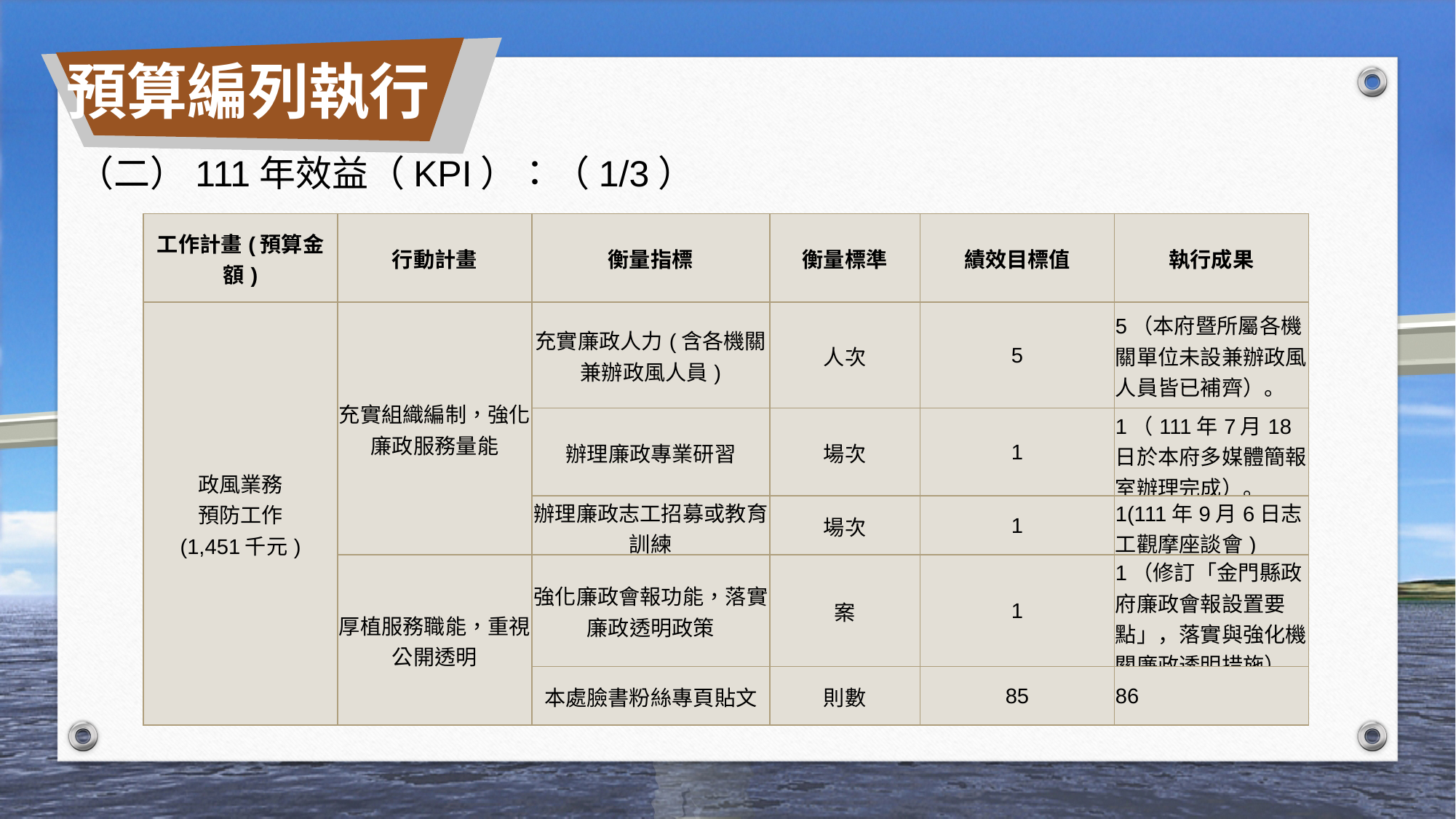

預算編列執行
（二）111年效益（KPI）：（1/3）
| 工作計畫(預算金額) | 行動計畫 | 衡量指標 | 衡量標準 | 績效目標值 | 執行成果 |
| --- | --- | --- | --- | --- | --- |
| 政風業務 預防工作 (1,451千元) | 充實組織編制，強化廉政服務量能 | 充實廉政人力(含各機關兼辦政風人員) | 人次 | 5 | 5（本府暨所屬各機關單位未設兼辦政風人員皆已補齊）。 |
|  |  | 辦理廉政專業研習 | 場次 | 1 | 1（111年7月18日於本府多媒體簡報室辦理完成）。 |
|  |  | 辦理廉政志工招募或教育訓練 | 場次 | 1 | 1(111年9月6日志工觀摩座談會) |
|  | 厚植服務職能，重視公開透明 | 強化廉政會報功能，落實廉政透明政策 | 案 | 1 | 1（修訂「金門縣政府廉政會報設置要點」，落實與強化機關廉政透明措施）。 |
|  |  | 本處臉書粉絲專頁貼文 | 則數 | 85 | 86 |